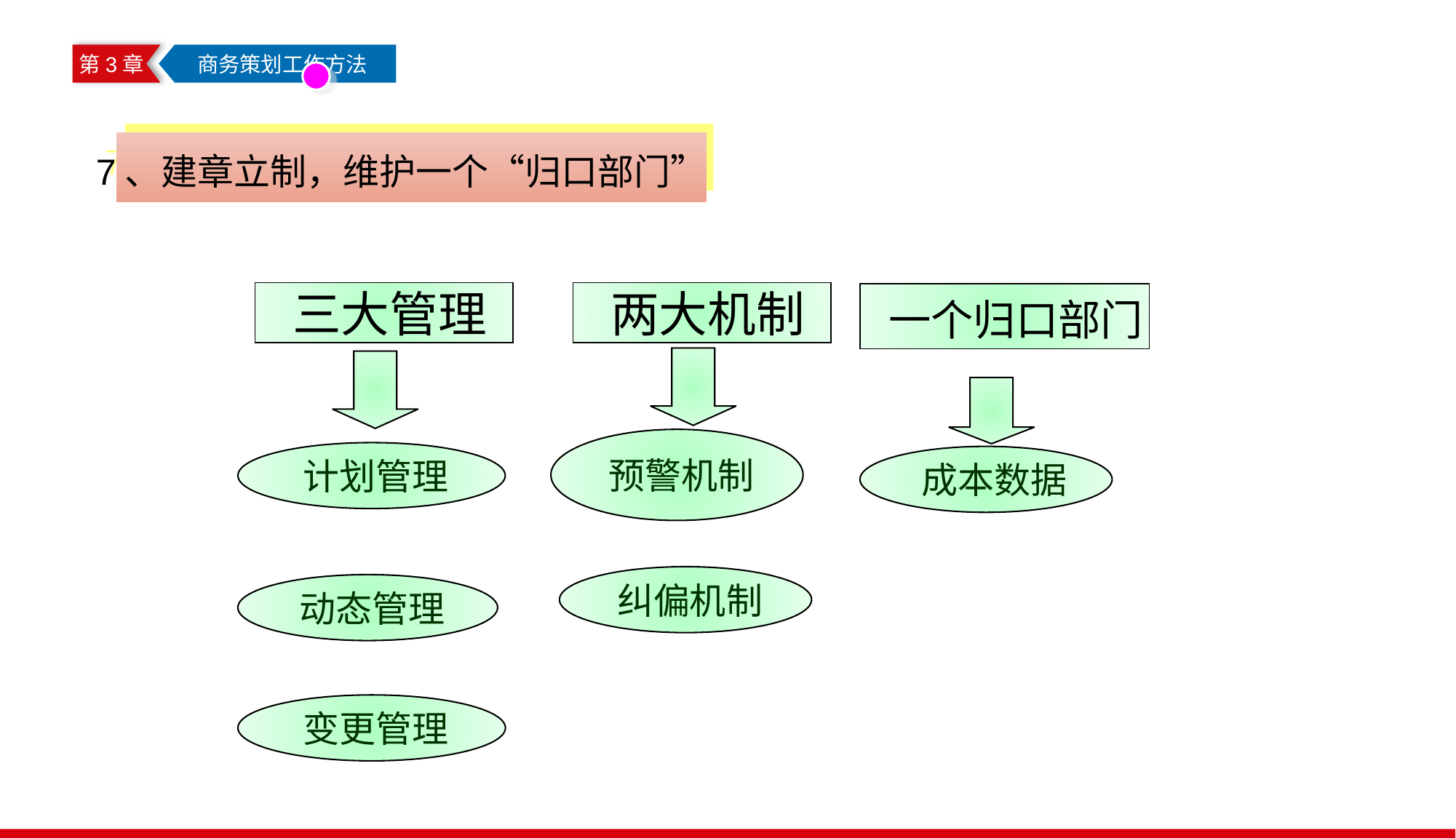

第3章
    商务策划工作方法

7、建章立制，维护一个“归口部门”
       三大管理
       两大机制
       一个归口部门

       预警机制
       计划管理
         成本数据
       纠偏机制
       动态管理
       变更管理